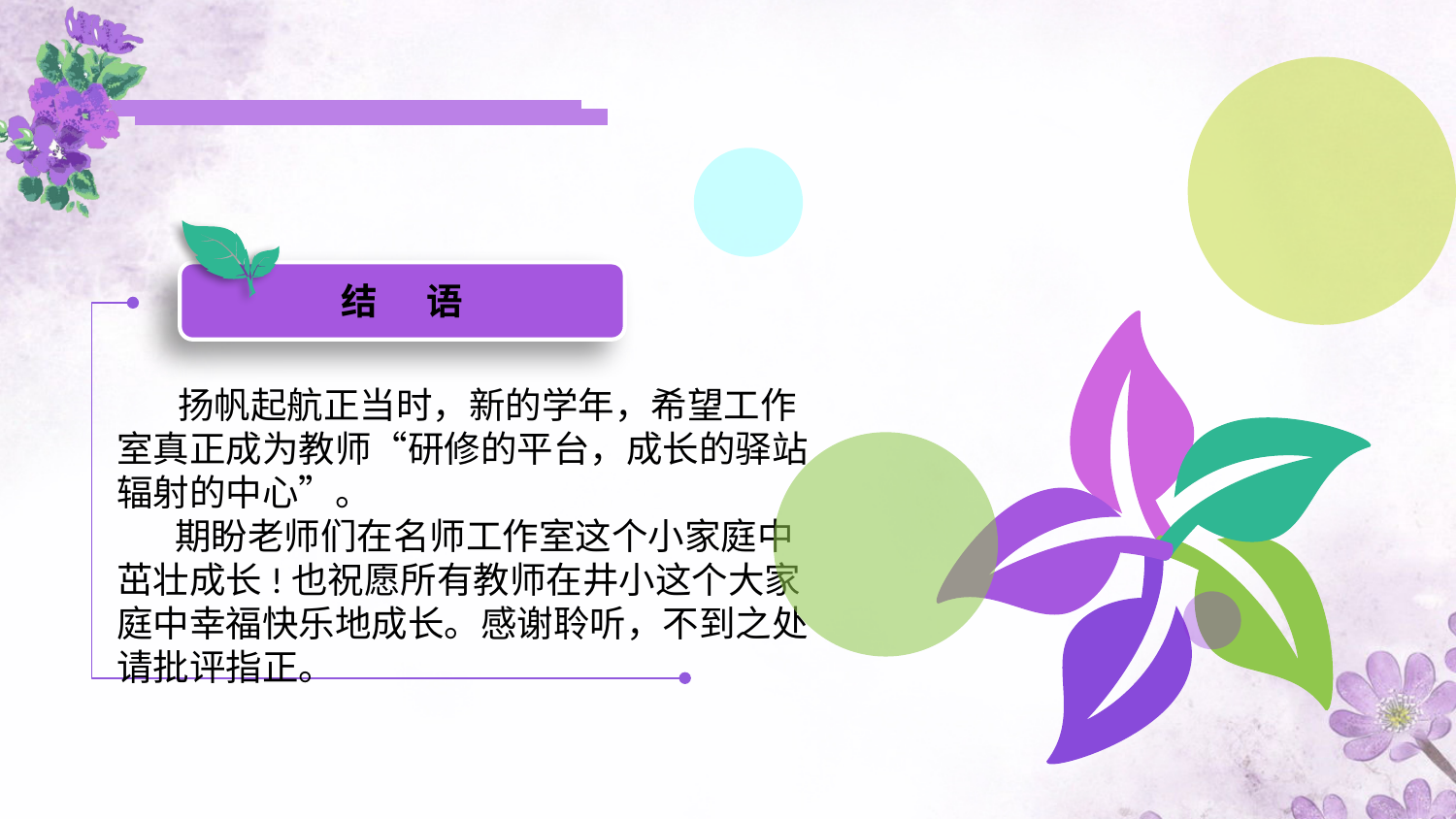

结      语

         扬帆起航正当时，新的学年，希望工作室真正成为教师“研修的平台，成长的驿站 辐射的中心”。
      期盼老师们在名师工作室这个小家庭中茁壮成长!也祝愿所有教师在井小这个大家庭中幸福快乐地成长。感谢聆听，不到之处请批评指正。